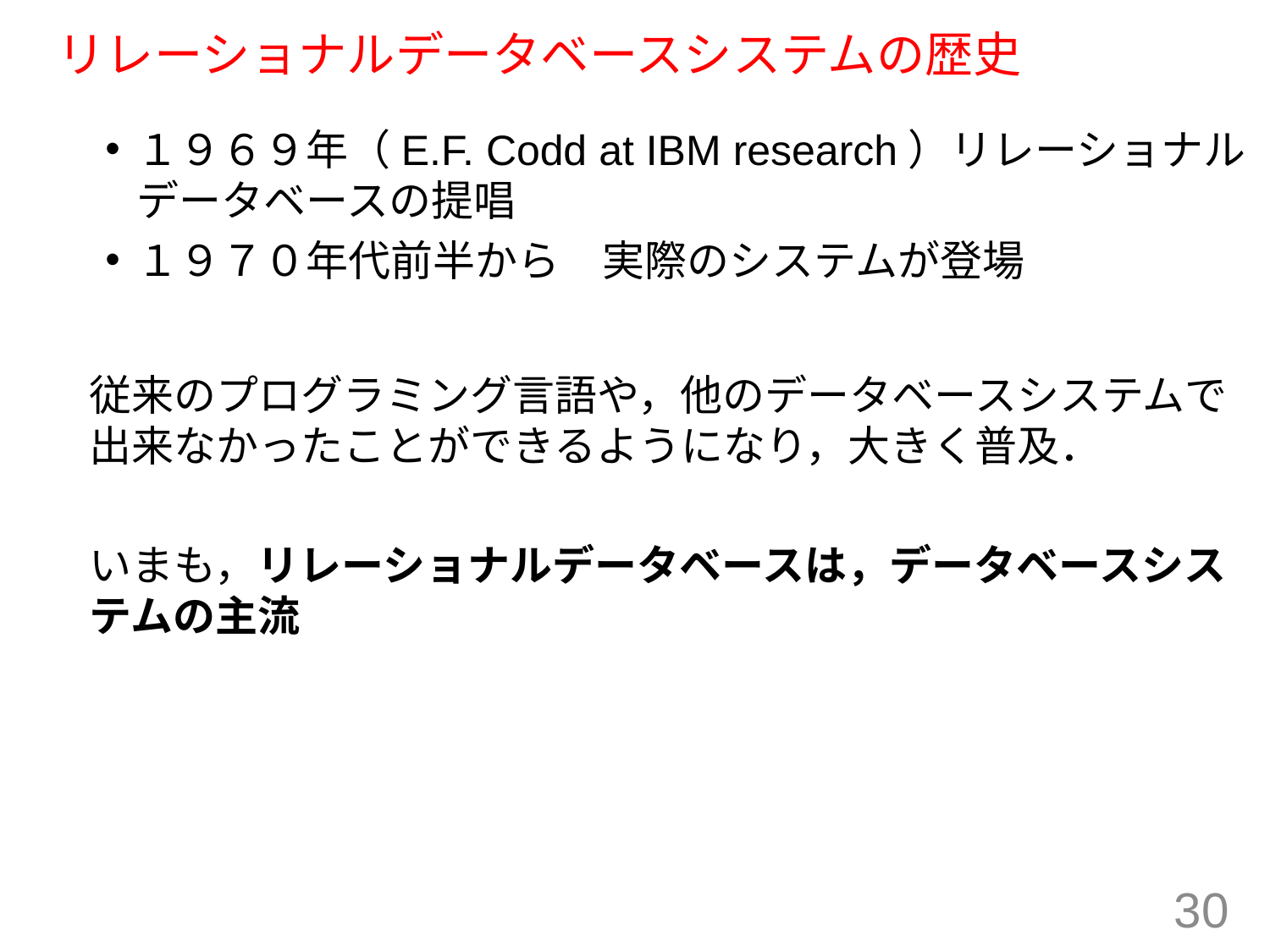

# リレーショナルデータベースシステムの歴史
１９６９年（E.F. Codd at IBM research）リレーショナルデータベースの提唱
１９７０年代前半から　実際のシステムが登場

従来のプログラミング言語や，他のデータベースシステムで出来なかったことができるようになり，大きく普及．

いまも，リレーショナルデータベースは，データベースシステムの主流

30